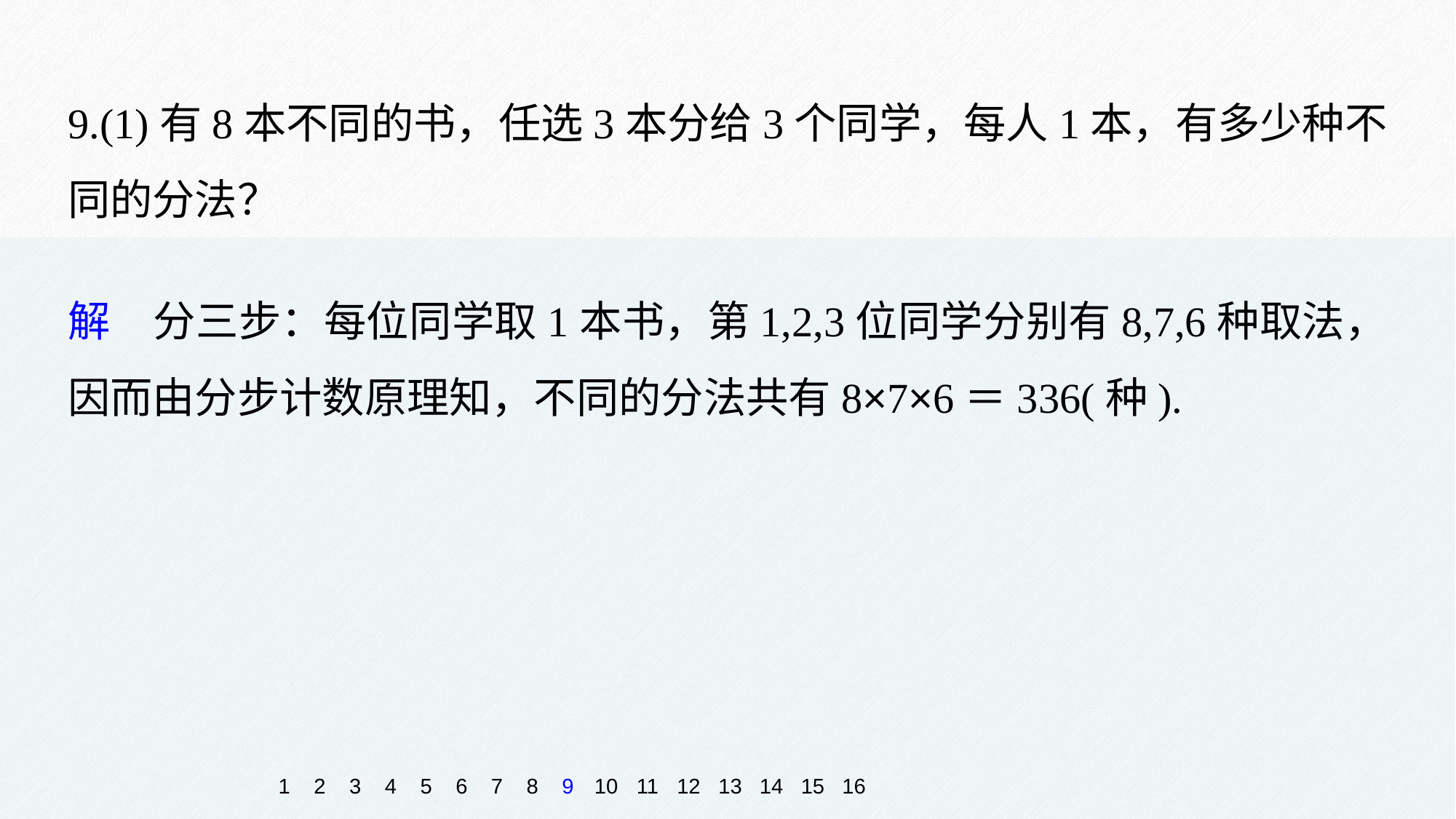

9.(1)有8本不同的书，任选3本分给3个同学，每人1本，有多少种不同的分法？
解　分三步：每位同学取1本书，第1,2,3位同学分别有8,7,6种取法，因而由分步计数原理知，不同的分法共有8×7×6＝336(种).
1
2
3
4
5
6
7
8
9
10
11
12
13
14
15
16